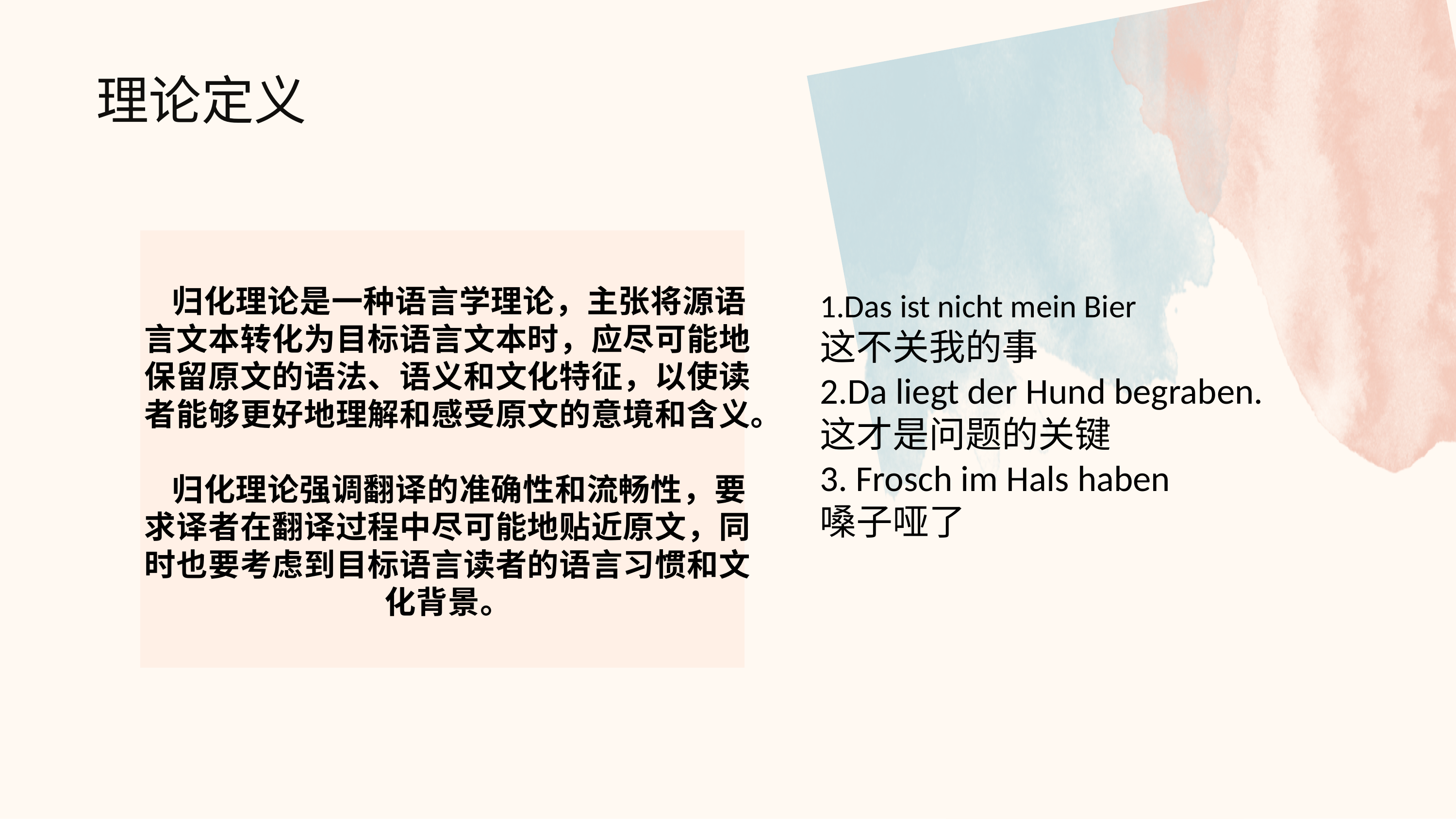

理论定义

1.Das ist nicht mein Bier                             这不关我的事
2.Da liegt der Hund begraben.          这才是问题的关键
3. Frosch im Hals haben                      嗓子哑了
  归化理论是一种语言学理论，主张将源语言文本转化为目标语言文本时，应尽可能地保留原文的语法、语义和文化特征，以使读者能够更好地理解和感受原文的意境和含义。

  归化理论强调翻译的准确性和流畅性，要求译者在翻译过程中尽可能地贴近原文，同时也要考虑到目标语言读者的语言习惯和文化背景。